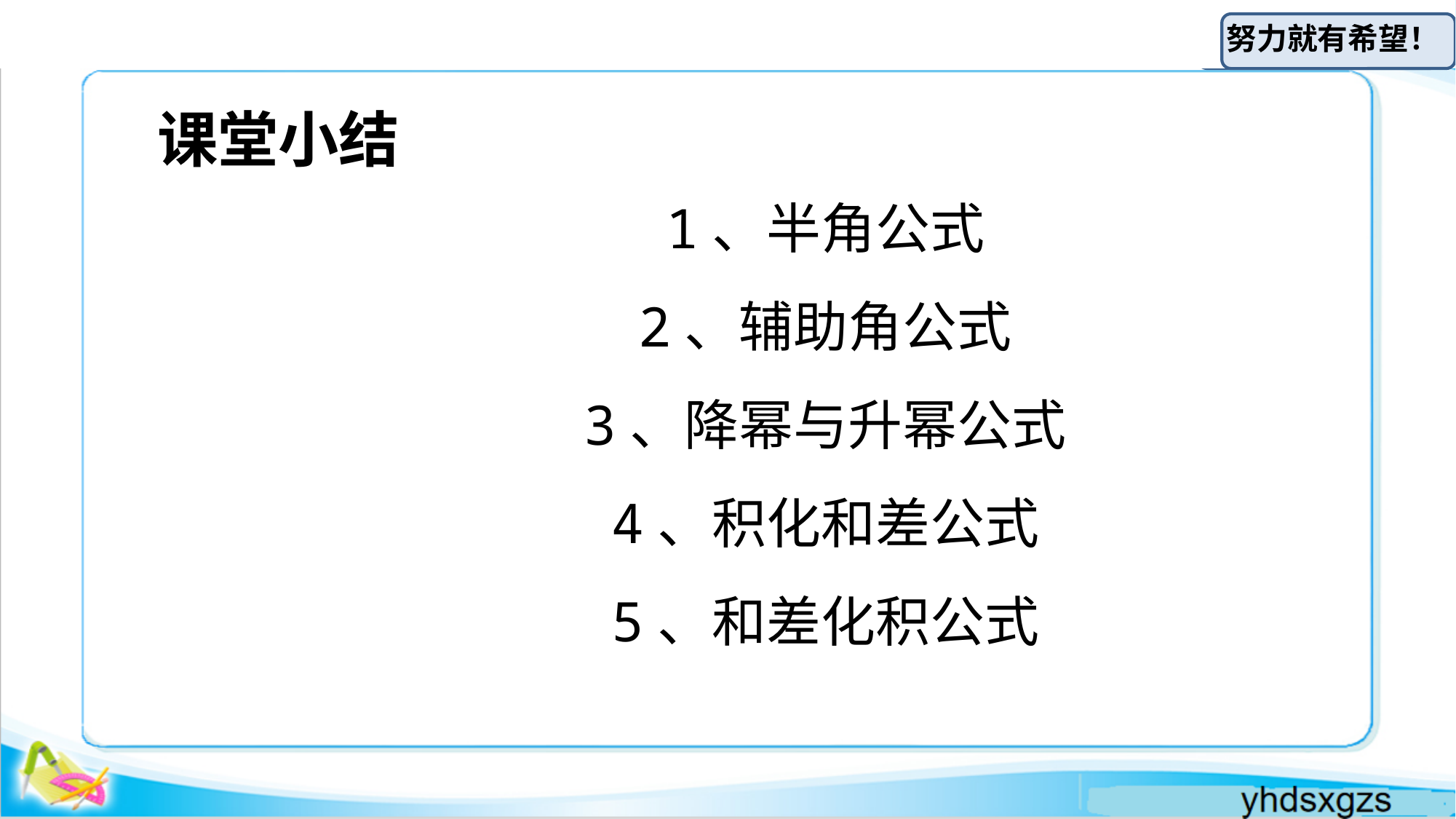

课堂小结
1、半角公式
2、辅助角公式
3、降幂与升幂公式
4、积化和差公式
5、和差化积公式